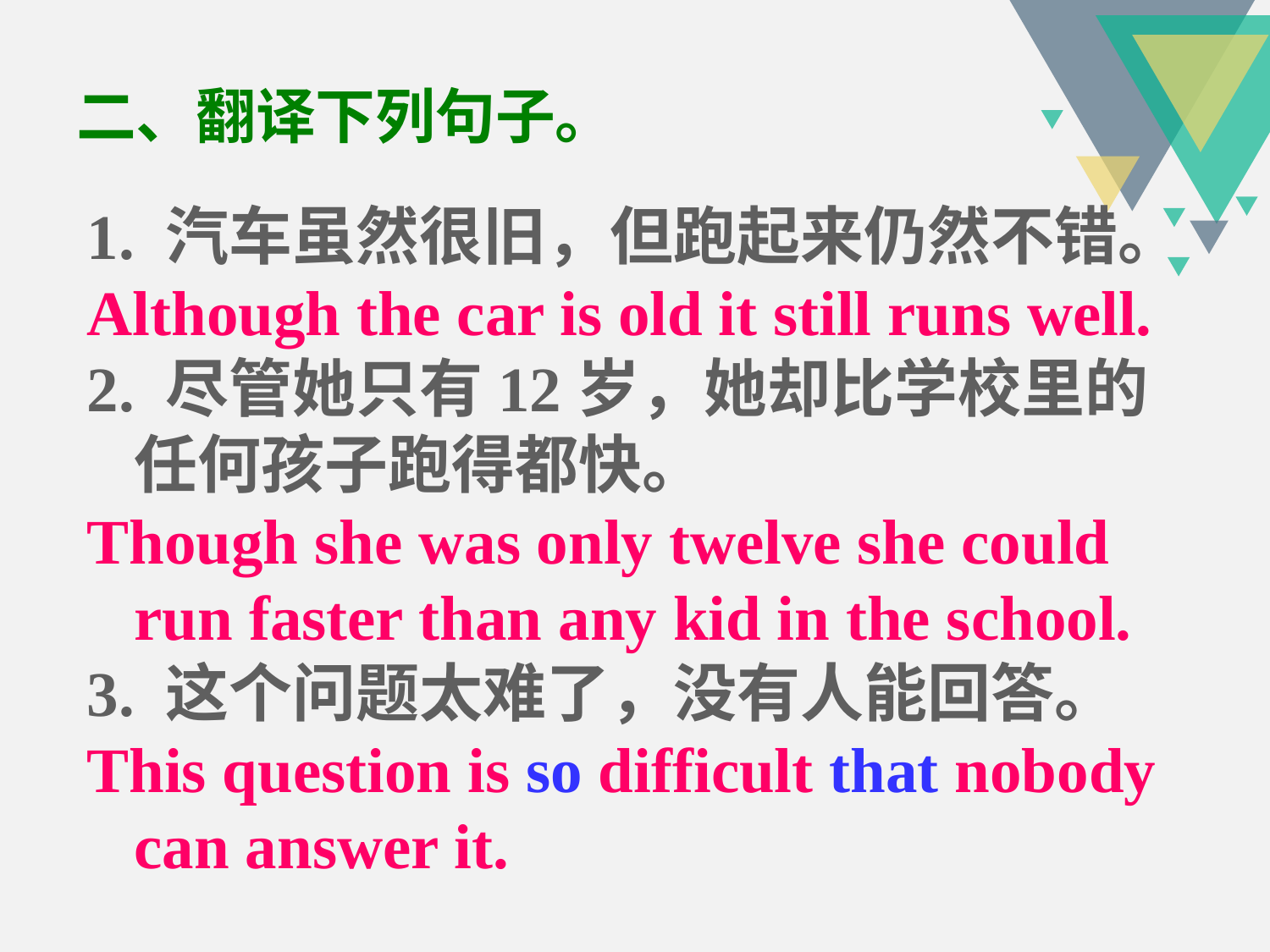

二、翻译下列句子。
1. 汽车虽然很旧，但跑起来仍然不错。
Although the car is old it still runs well.
2. 尽管她只有12岁，她却比学校里的任何孩子跑得都快。
Though she was only twelve she could run faster than any kid in the school.
3. 这个问题太难了，没有人能回答。
This question is so difficult that nobody can answer it.